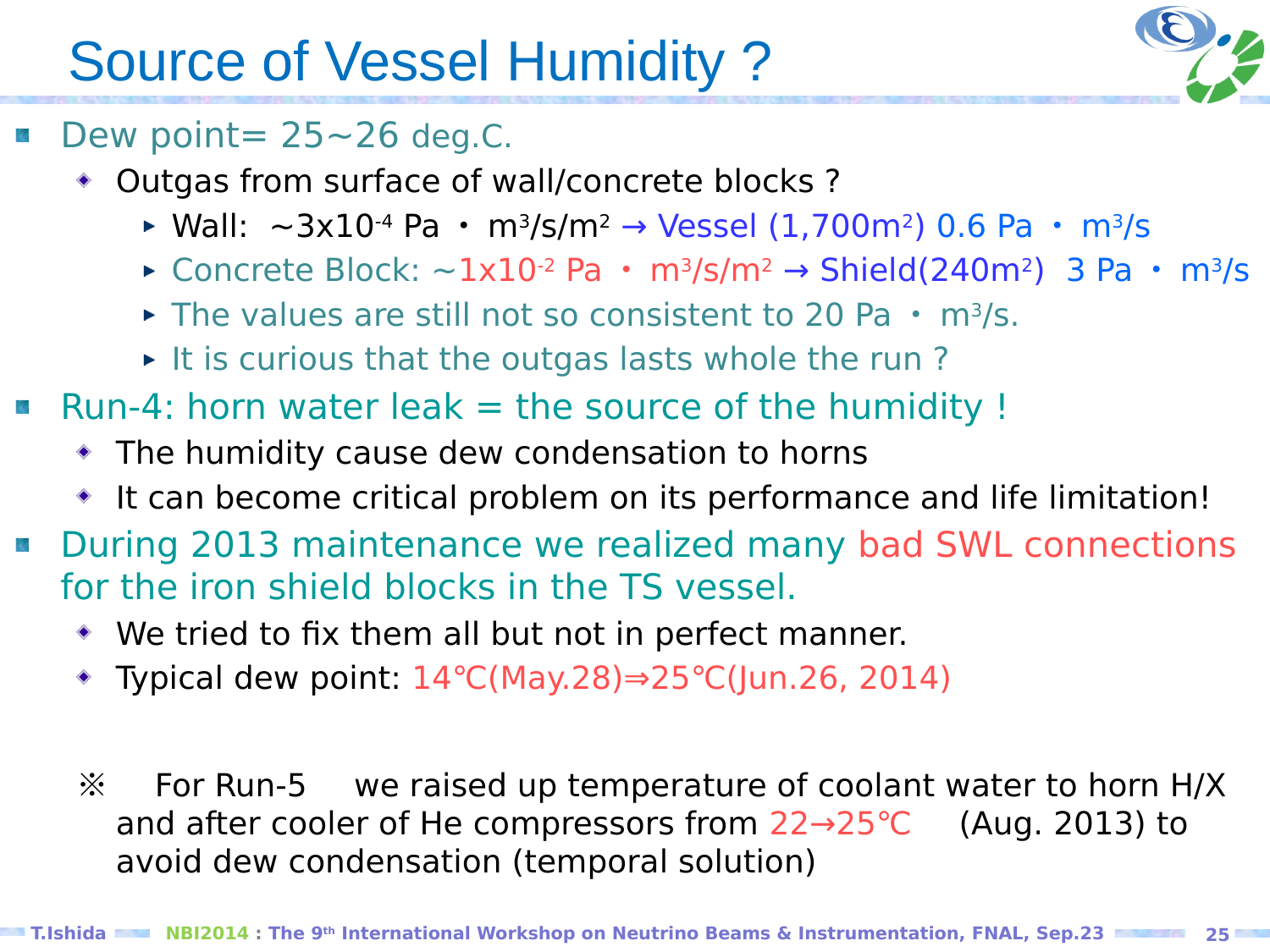

# Source of Vessel Humidity ?
Dew point= 25~26 deg.C.
Outgas from surface of wall/concrete blocks ?
Wall:  ~3x10-4 Pa・m3/s/m2 → Vessel (1,700m2) 0.6 Pa・m3/s
Concrete Block: ~1x10-2 Pa・m3/s/m2 → Shield(240m2)  3 Pa・m3/s
The values are still not so consistent to 20 Pa・m3/s.
It is curious that the outgas lasts whole the run ?
Run-4: horn water leak = the source of the humidity !
The humidity cause dew condensation to horns
It can become critical problem on its performance and life limitation!
During 2013 maintenance we realized many bad SWL connections for the iron shield blocks in the TS vessel.
We tried to fix them all but not in perfect manner.
Typical dew point: 14℃(May.28)⇒25℃(Jun.26, 2014)

※　For Run-5　we raised up temperature of coolant water to horn H/X and after cooler of He compressors from 22→25℃　(Aug. 2013) to avoid dew condensation (temporal solution)

25